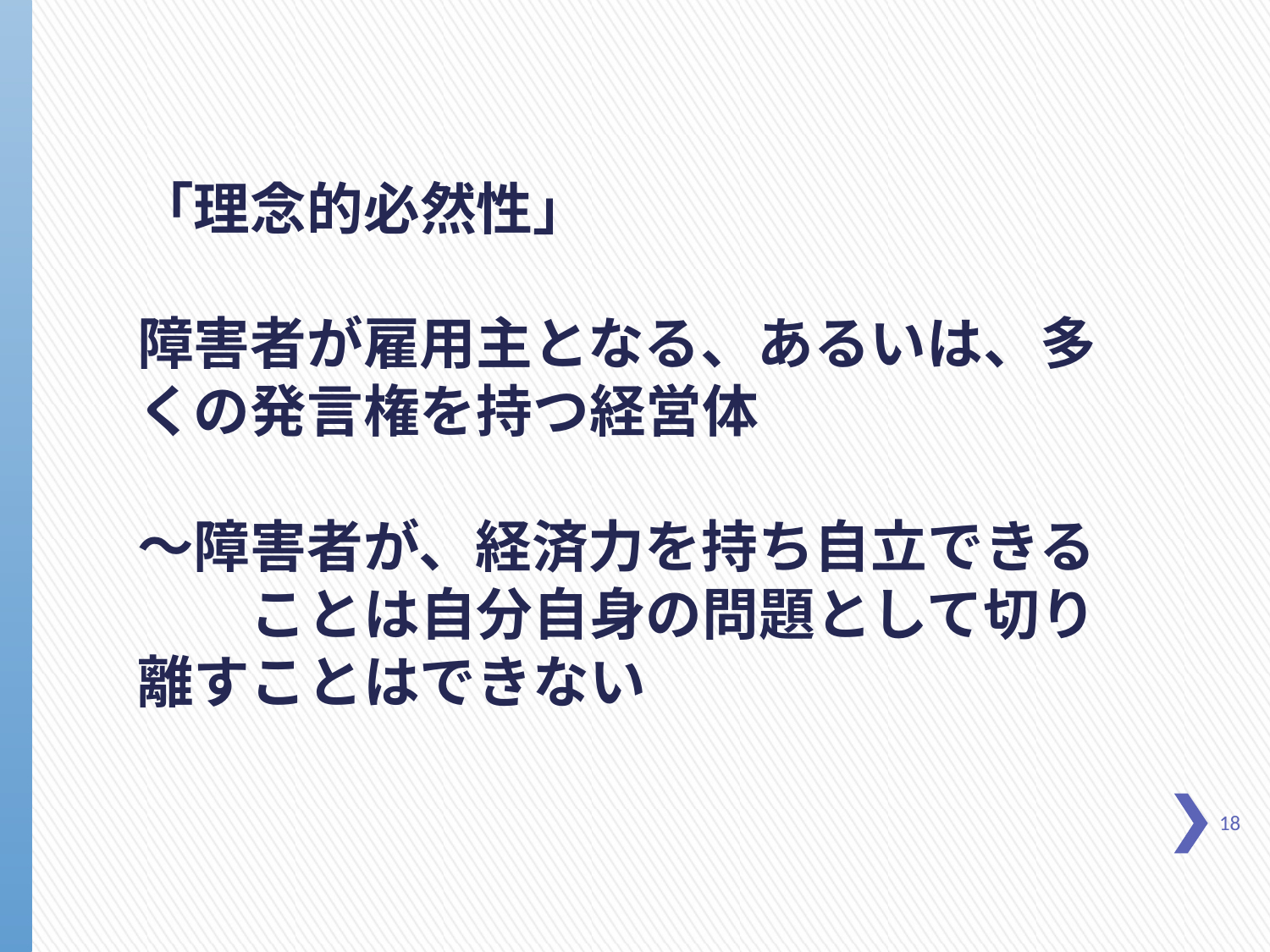

「理念的必然性」

障害者が雇用主となる、あるいは、多くの発言権を持つ経営体

～障害者が、経済力を持ち自立できる　　ことは自分自身の問題として切り離すことはできない
18